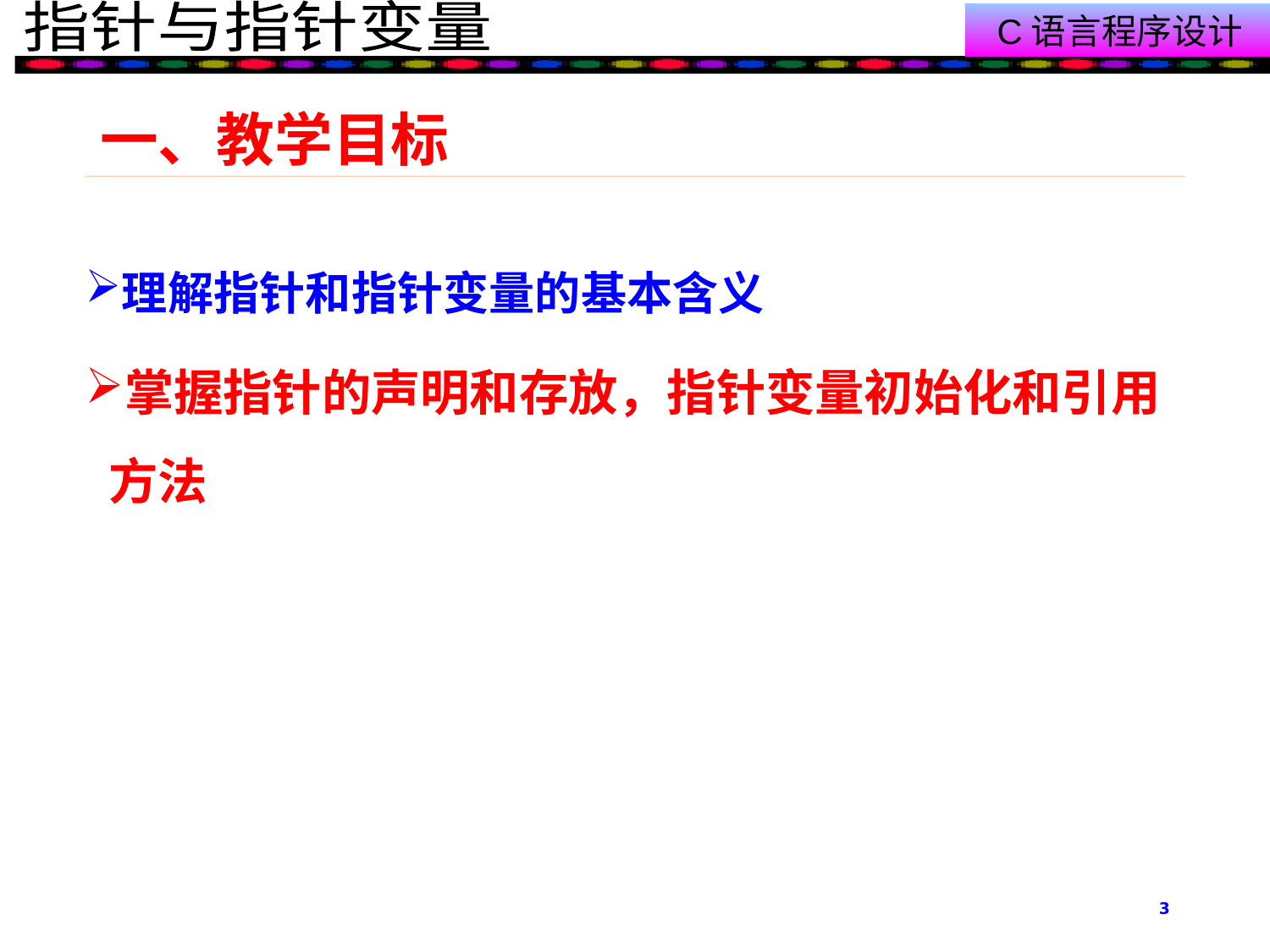

# 一、教学目标
理解指针和指针变量的基本含义
掌握指针的声明和存放，指针变量初始化和引用方法

3